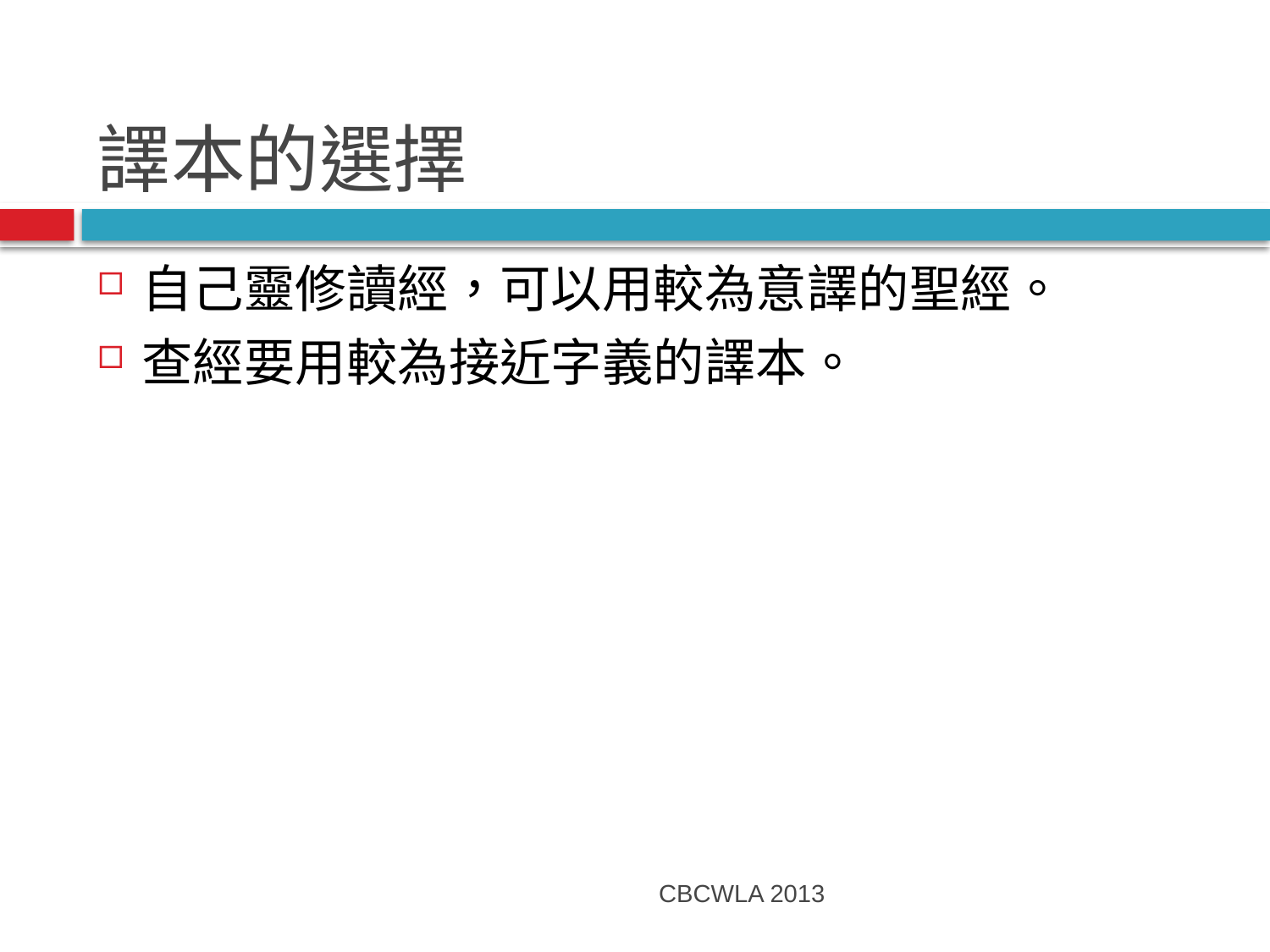

# 譯本的選擇
自己靈修讀經，可以用較為意譯的聖經。
查經要用較為接近字義的譯本。
CBCWLA 2013